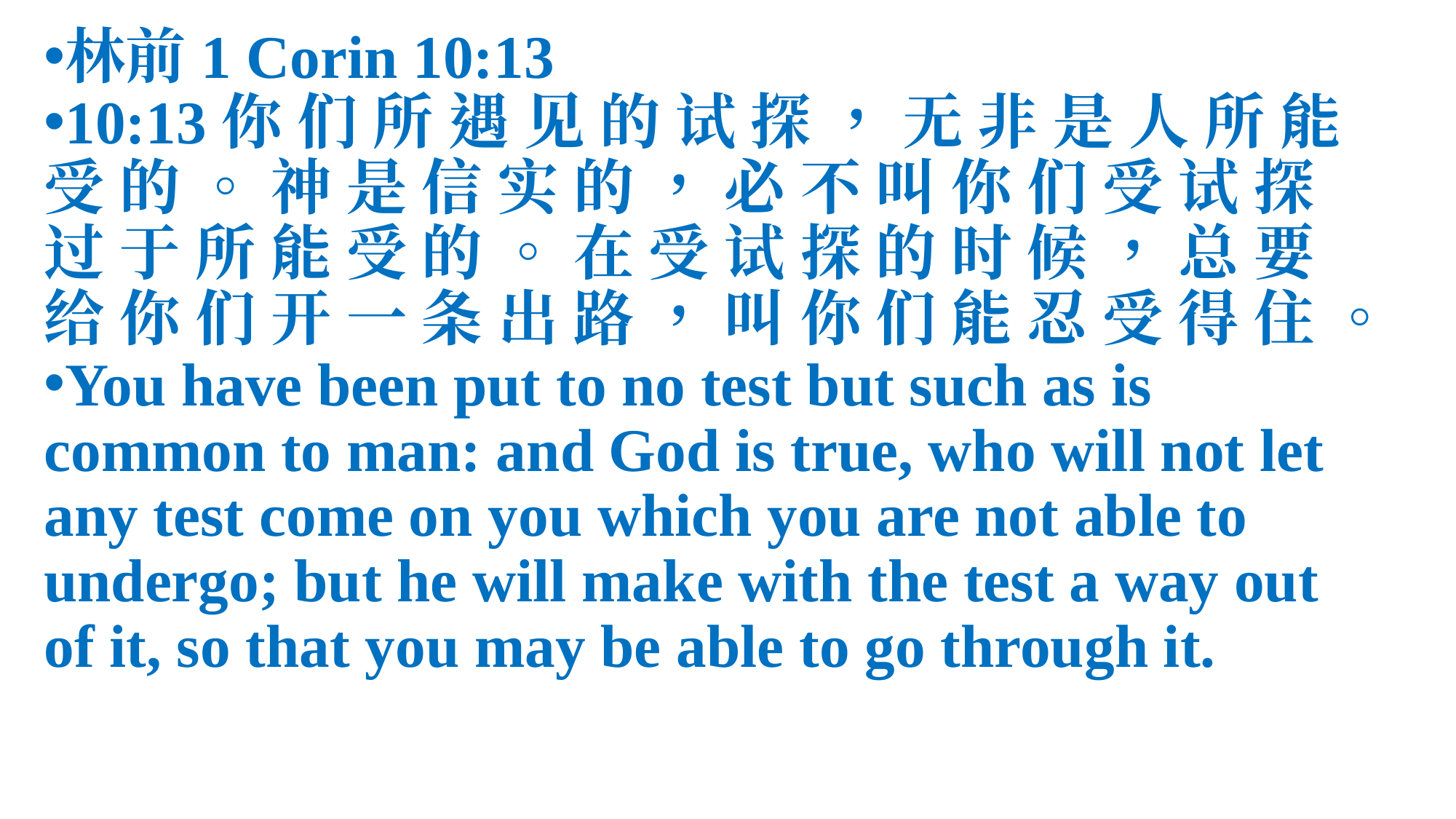

林前1 Corin 10:13
10:13你 们 所 遇 见 的 试 探 ， 无 非 是 人 所 能 受 的 。 神 是 信 实 的 ， 必 不 叫 你 们 受 试 探 过 于 所 能 受 的 。 在 受 试 探 的 时 候 ， 总 要 给 你 们 开 一 条 出 路 ， 叫 你 们 能 忍 受 得 住 。
You have been put to no test but such as is common to man: and God is true, who will not let any test come on you which you are not able to undergo; but he will make with the test a way out of it, so that you may be able to go through it.